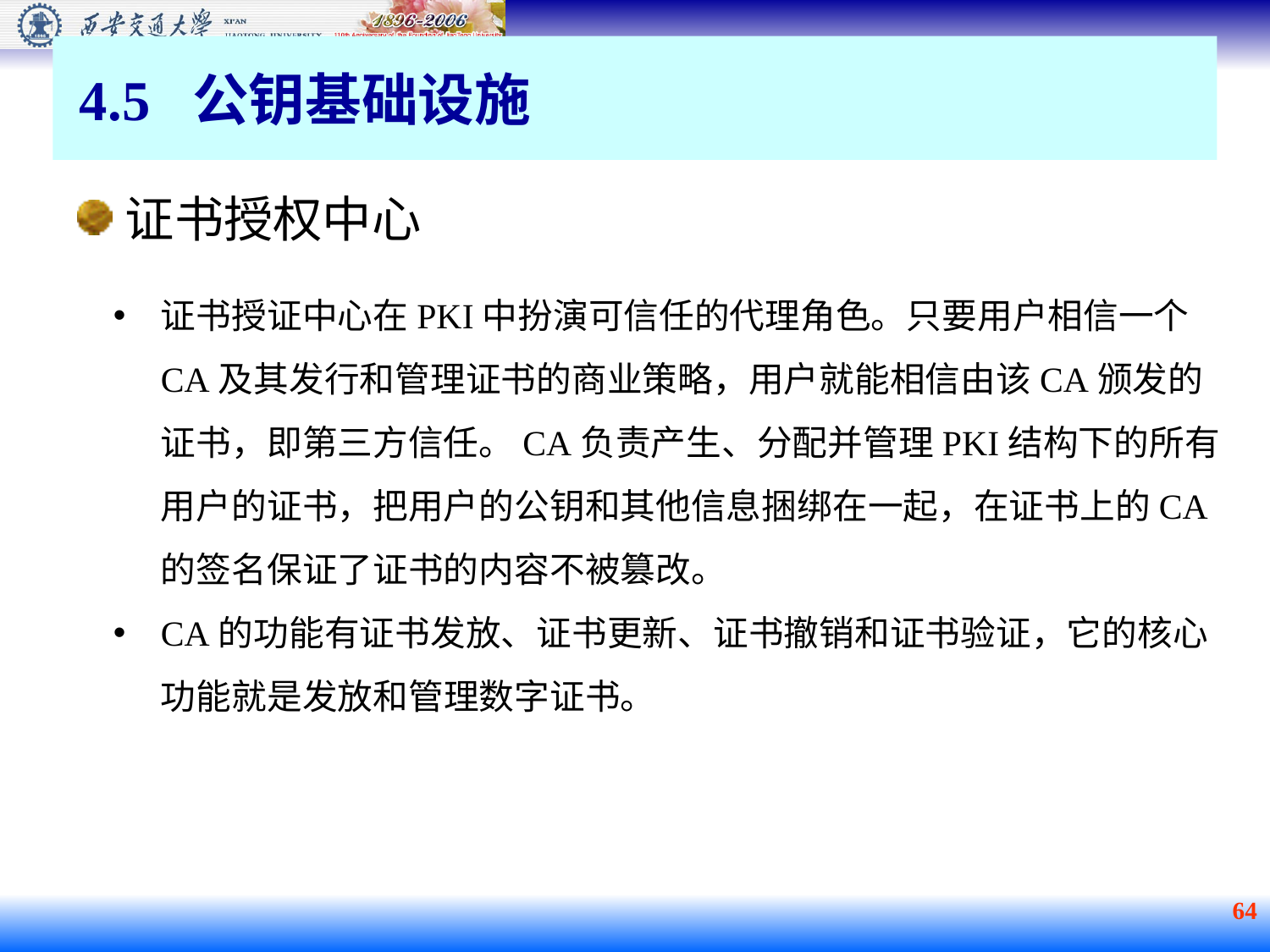

4.5  公钥基础设施
证书授权中心
证书授证中心在PKI中扮演可信任的代理角色。只要用户相信一个CA及其发行和管理证书的商业策略，用户就能相信由该CA颁发的证书，即第三方信任。CA负责产生、分配并管理PKI结构下的所有用户的证书，把用户的公钥和其他信息捆绑在一起，在证书上的CA的签名保证了证书的内容不被篡改。
CA的功能有证书发放、证书更新、证书撤销和证书验证，它的核心功能就是发放和管理数字证书。
 64